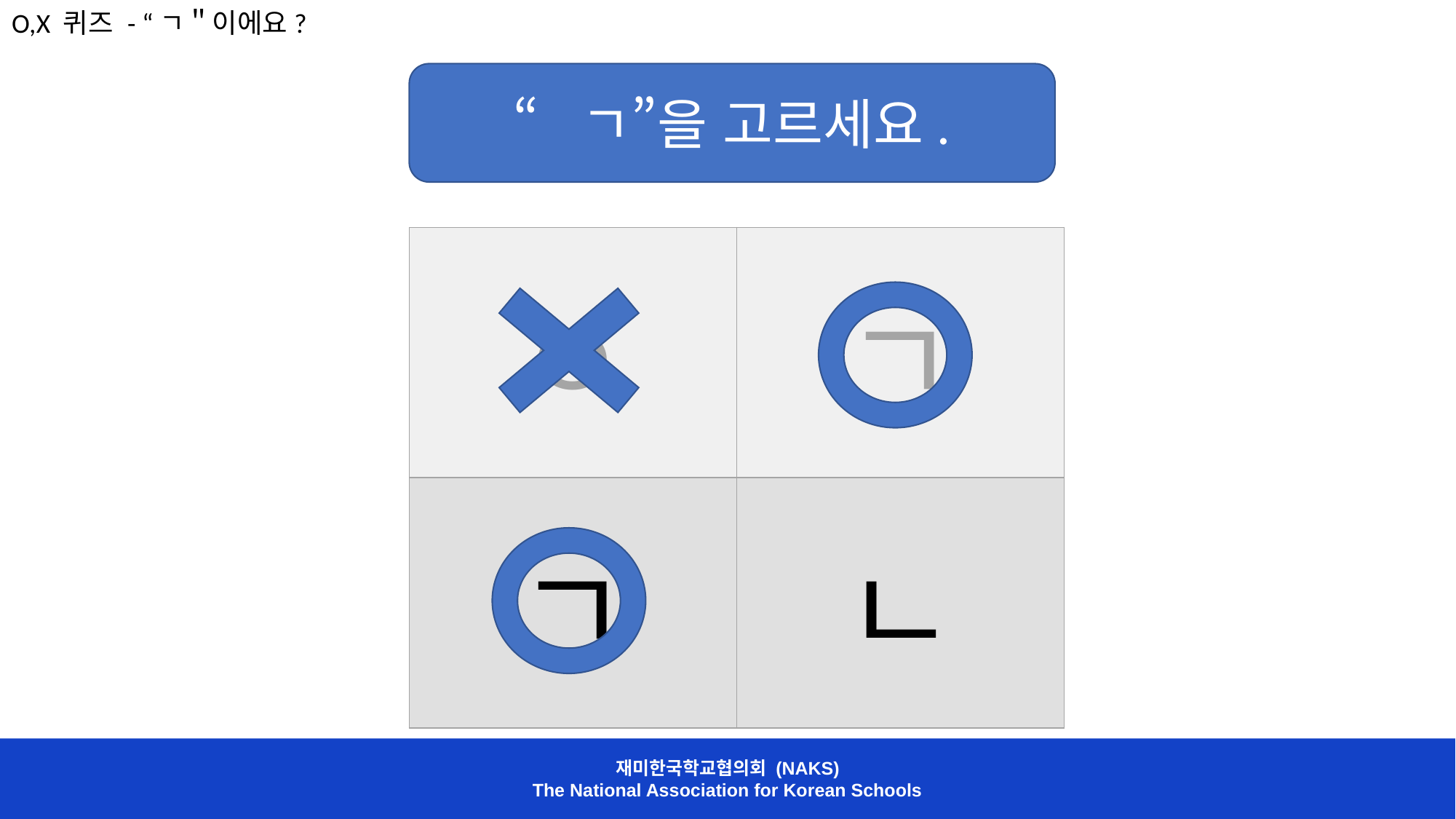

O,X 퀴즈 - “ㄱ＂이에요?
“ㄱ”을 고르세요.
| ㅇ | ㄱ |
| --- | --- |
| ㄱ | ㄴ |

재미한국학교협의회 (NAKS)
The National Association for Korean Schools